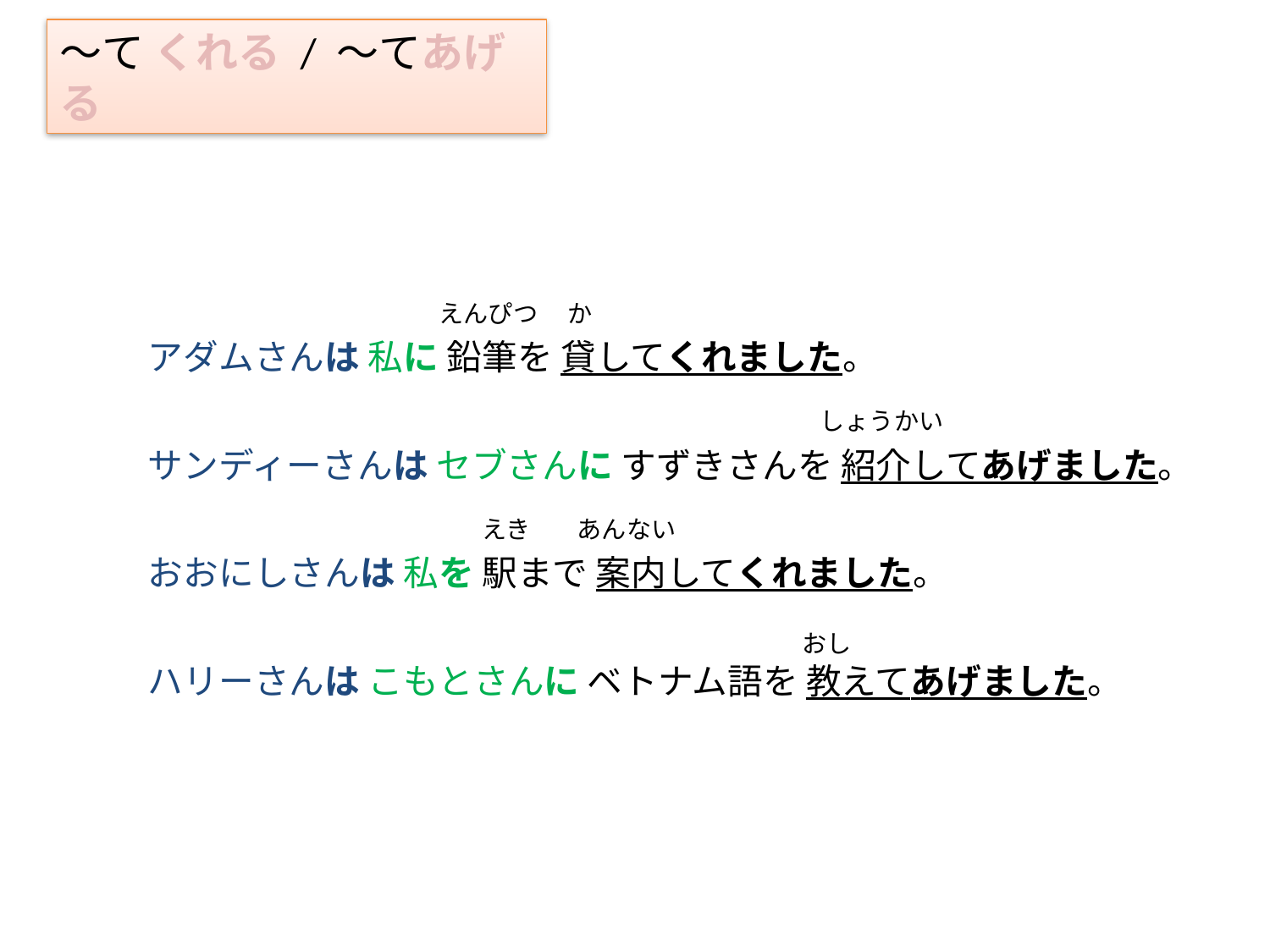

〜て くれる / 〜てあげる

アダムさんは 私に 鉛筆を 貸してくれました。

サンディーさんは セブさんに すずきさんを 紹介してあげました。

おおにしさんは 私を 駅まで 案内してくれました。

ハリーさんは こもとさんに ベトナム語を 教えてあげました。
えんぴつ
か
えき
あんない
しょうかい
おし